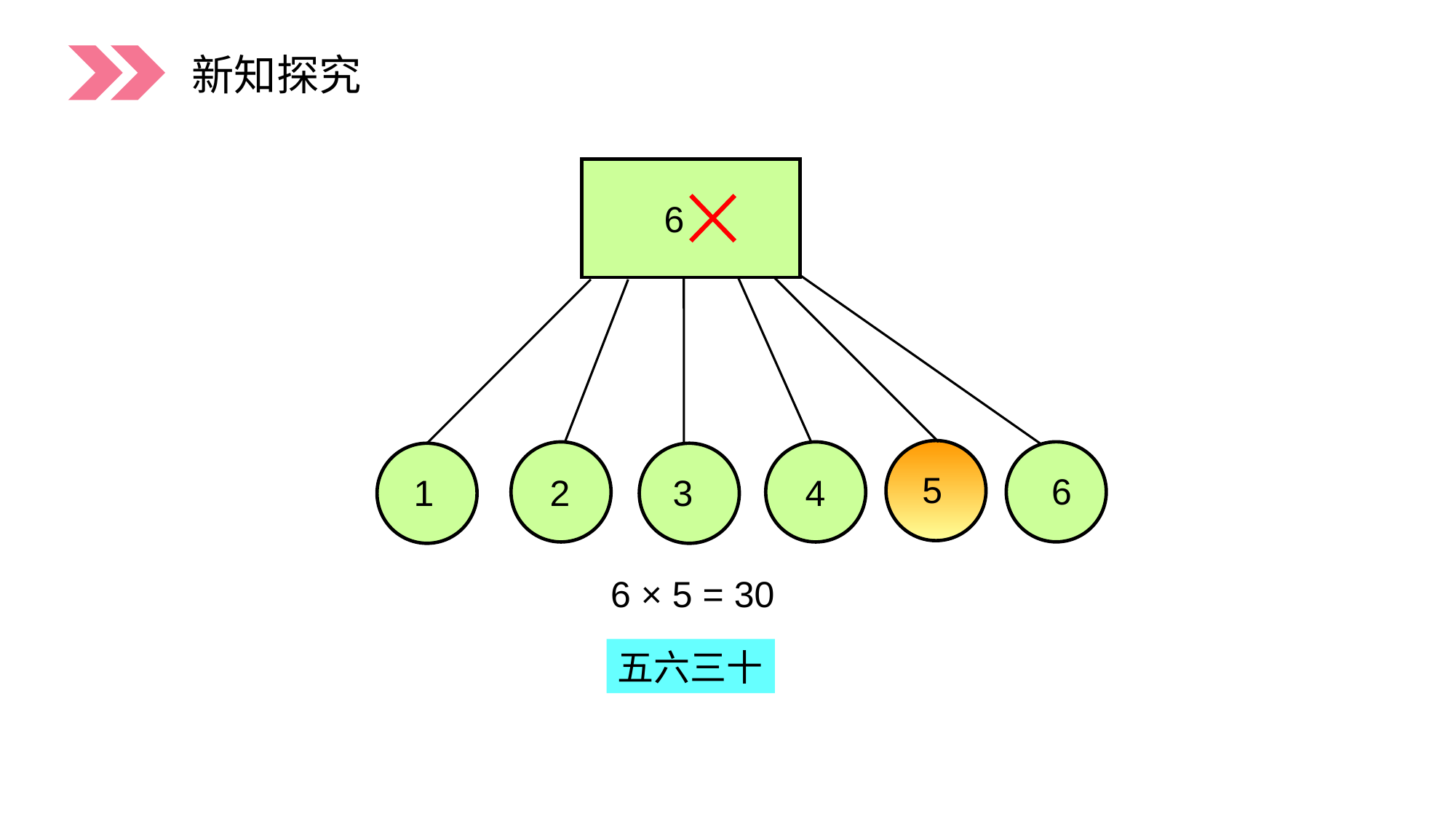

新知探究

6

5

2

4

1

3
6
6 × 5 = 30
五六三十